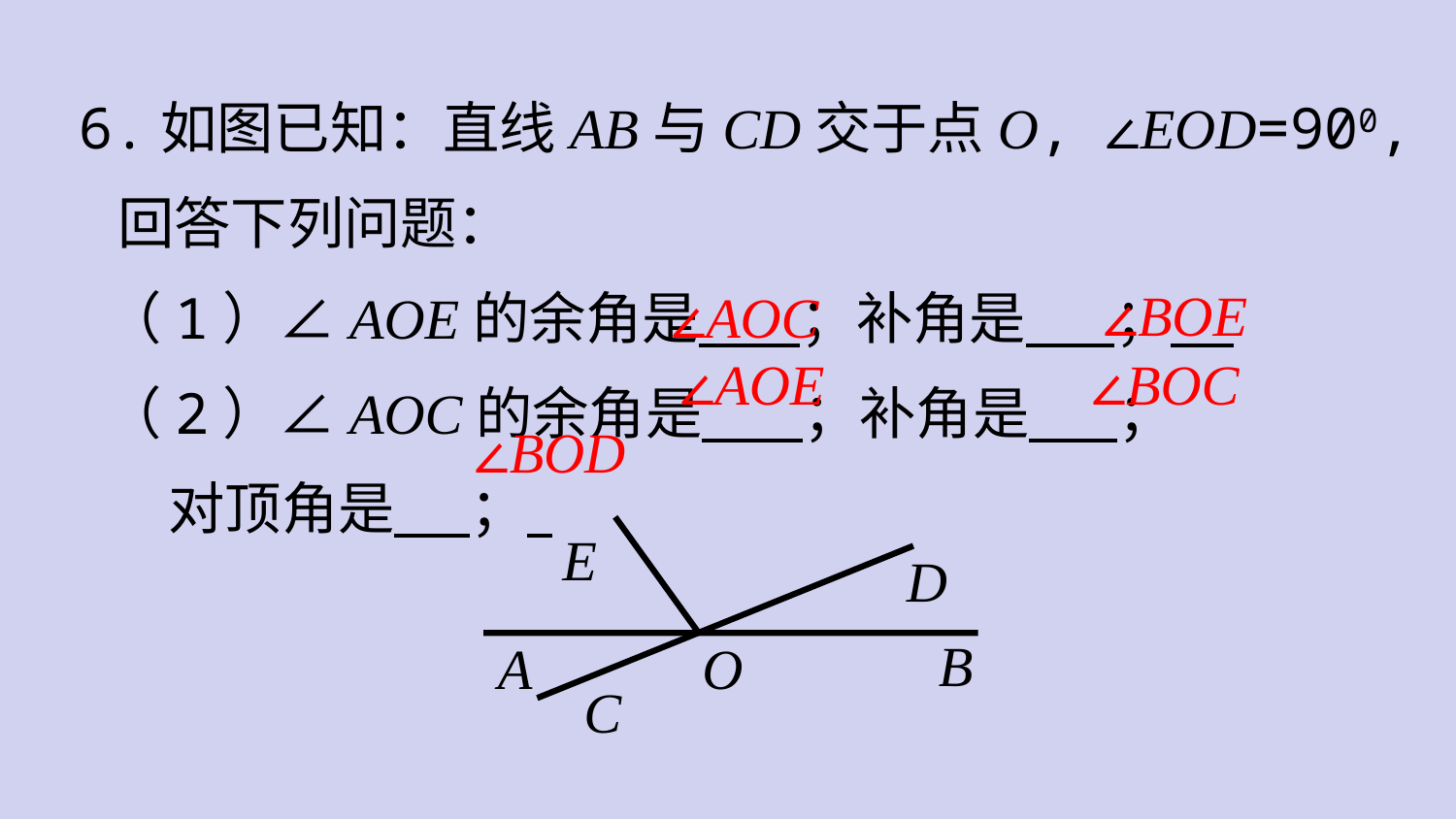

6.如图已知：直线AB与CD交于点O, ∠EOD=900,
  回答下列问题：
 （1）∠AOE的余角是        ；补角是       ；
 （2）∠AOC的余角是        ；补角是       ；
      对顶角是      ；
∠BOE
∠AOC
∠AOE
∠BOC
∠BOD
E

D

B
A
O

C